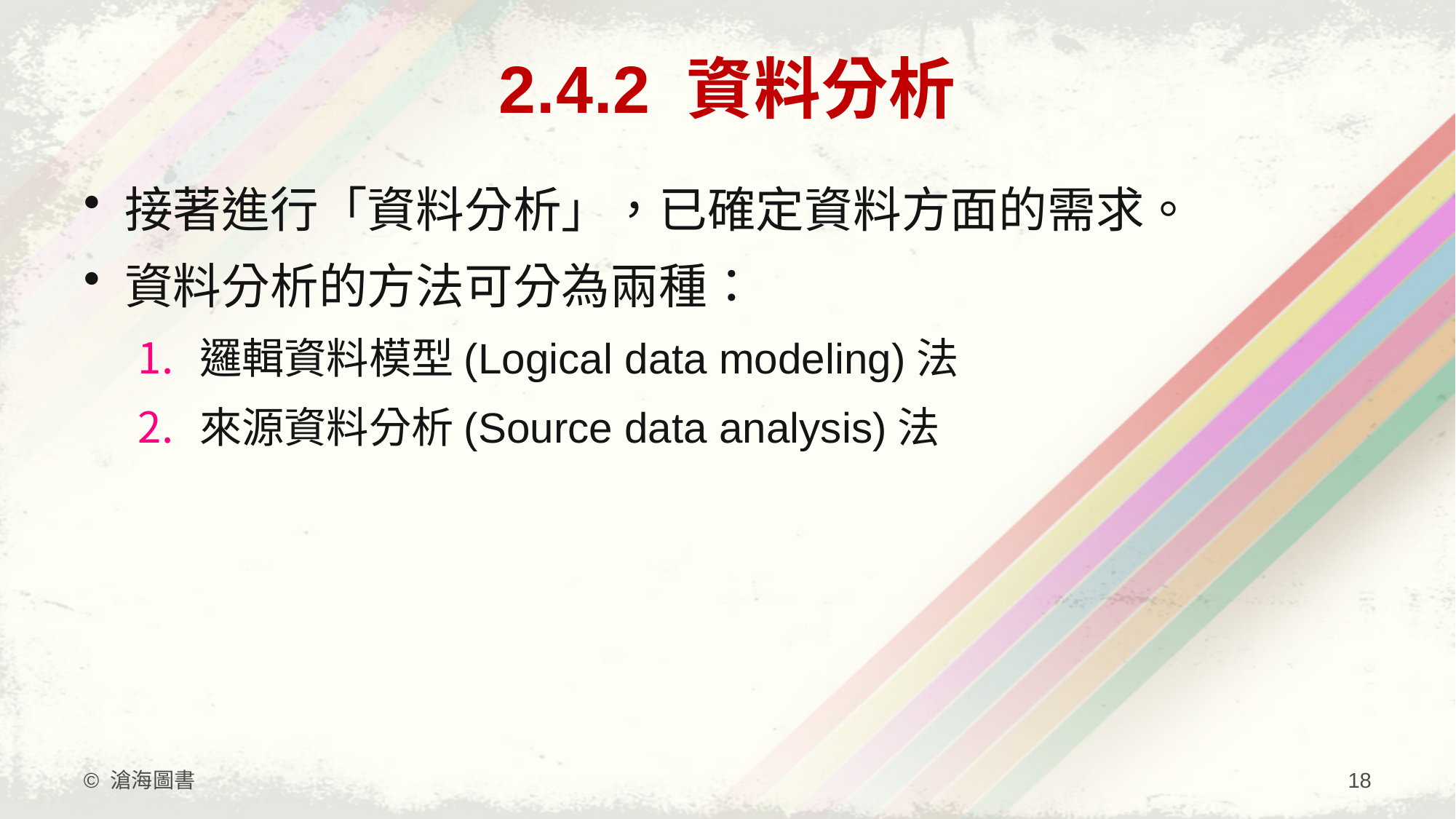

# 2.4.2 資料分析
接著進行「資料分析」，已確定資料方面的需求。
資料分析的方法可分為兩種：
邏輯資料模型(Logical data modeling)法
來源資料分析(Source data analysis)法

© 滄海圖書

18